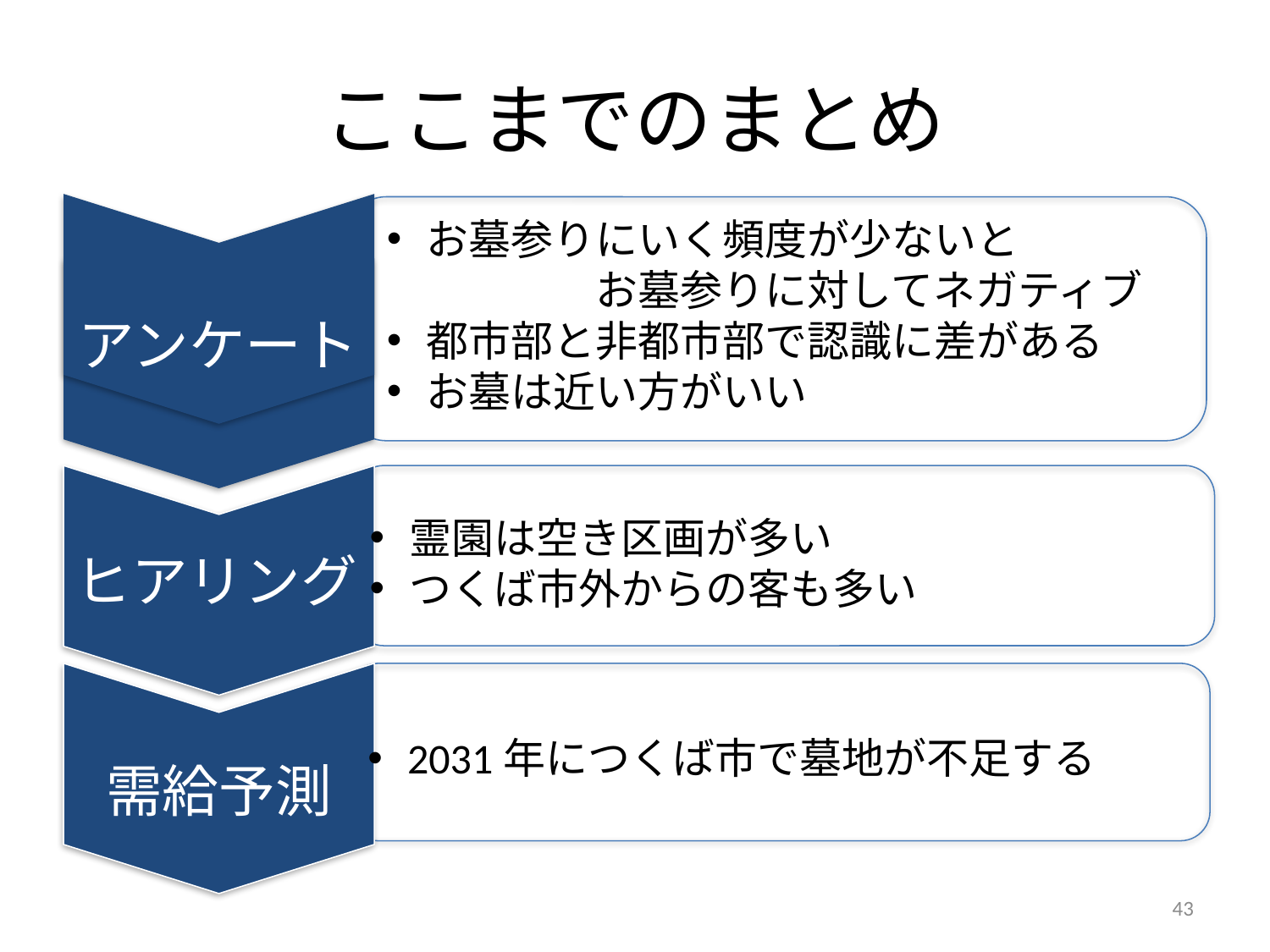

# ここまでのまとめ

お墓参りにいく頻度が少ないと　　　　　　　お墓参りに対してネガティブ
都市部と非都市部で認識に差がある
お墓は近い方がいい

アンケート

霊園は空き区画が多い
つくば市外からの客も多い
ヒアリング

2031年につくば市で墓地が不足する
需給予測
43